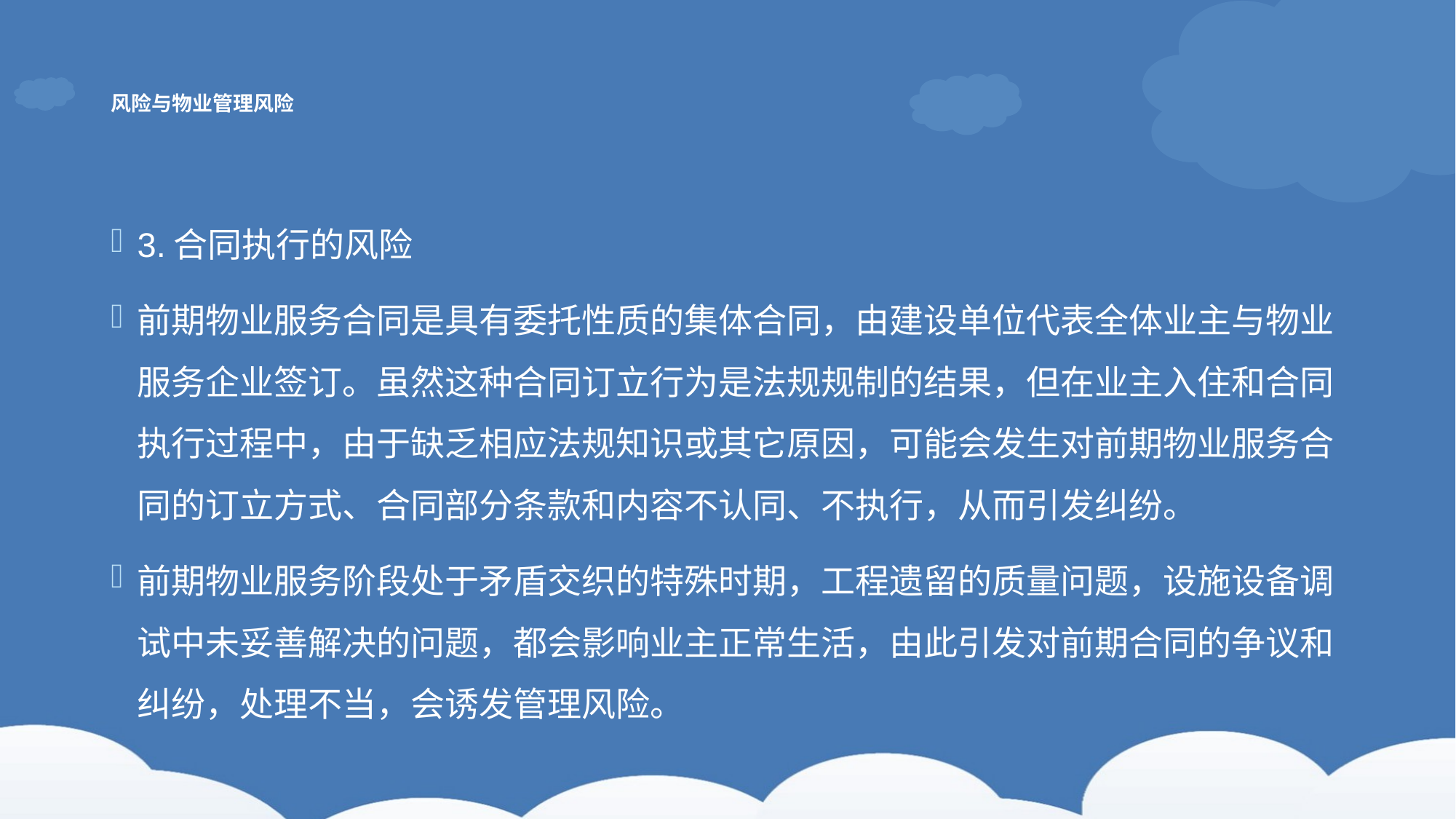

# 风险与物业管理风险
3.合同执行的风险
前期物业服务合同是具有委托性质的集体合同，由建设单位代表全体业主与物业服务企业签订。虽然这种合同订立行为是法规规制的结果，但在业主入住和合同执行过程中，由于缺乏相应法规知识或其它原因，可能会发生对前期物业服务合同的订立方式、合同部分条款和内容不认同、不执行，从而引发纠纷。
前期物业服务阶段处于矛盾交织的特殊时期，工程遗留的质量问题，设施设备调试中未妥善解决的问题，都会影响业主正常生活，由此引发对前期合同的争议和纠纷，处理不当，会诱发管理风险。